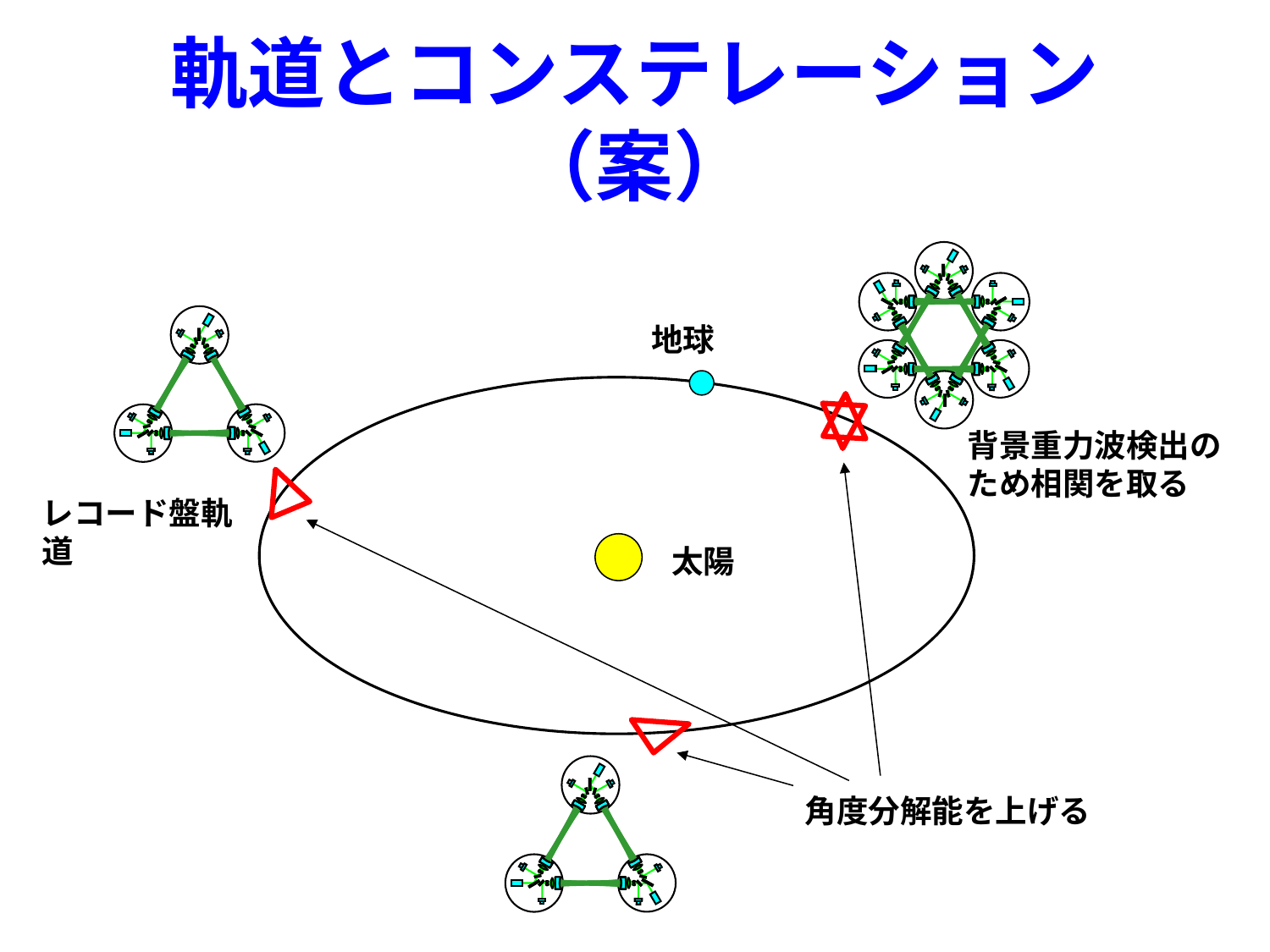

# 軌道とコンステレーション（案）

地球

背景重力波検出のため相関を取る

レコード盤軌道

太陽

角度分解能を上げる